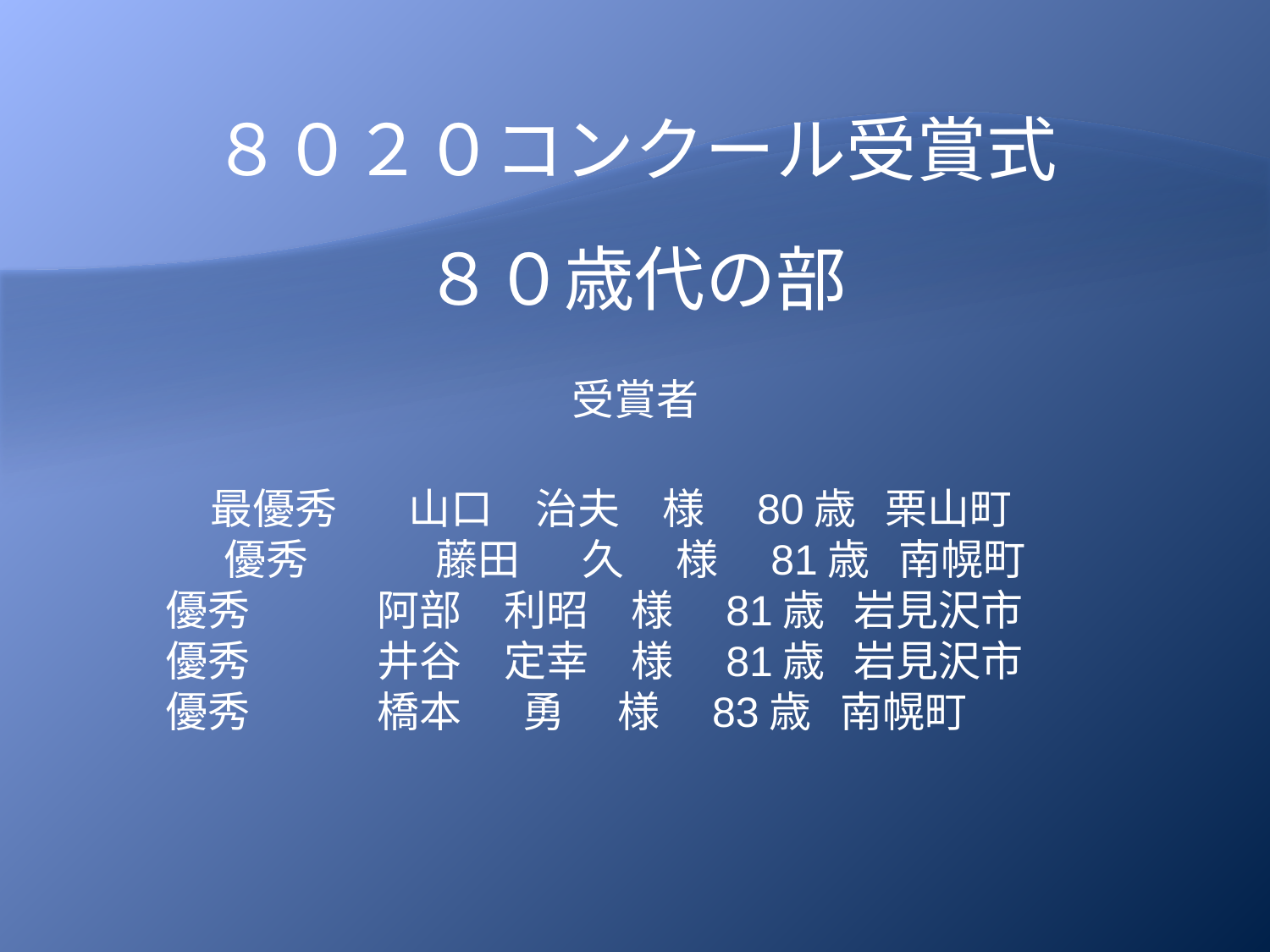

８０２０コンクール受賞式

８０歳代の部
受賞者
　　　　   最優秀　   山口　治夫　様　80歳   栗山町
　　　　　優秀　　　藤田　  久　 様　81歳   南幌町
               優秀　　　阿部　利昭　様　81歳   岩見沢市
               優秀　　　井谷　定幸　様　81歳   岩見沢市
               優秀　　　橋本　  勇　 様　83歳   南幌町